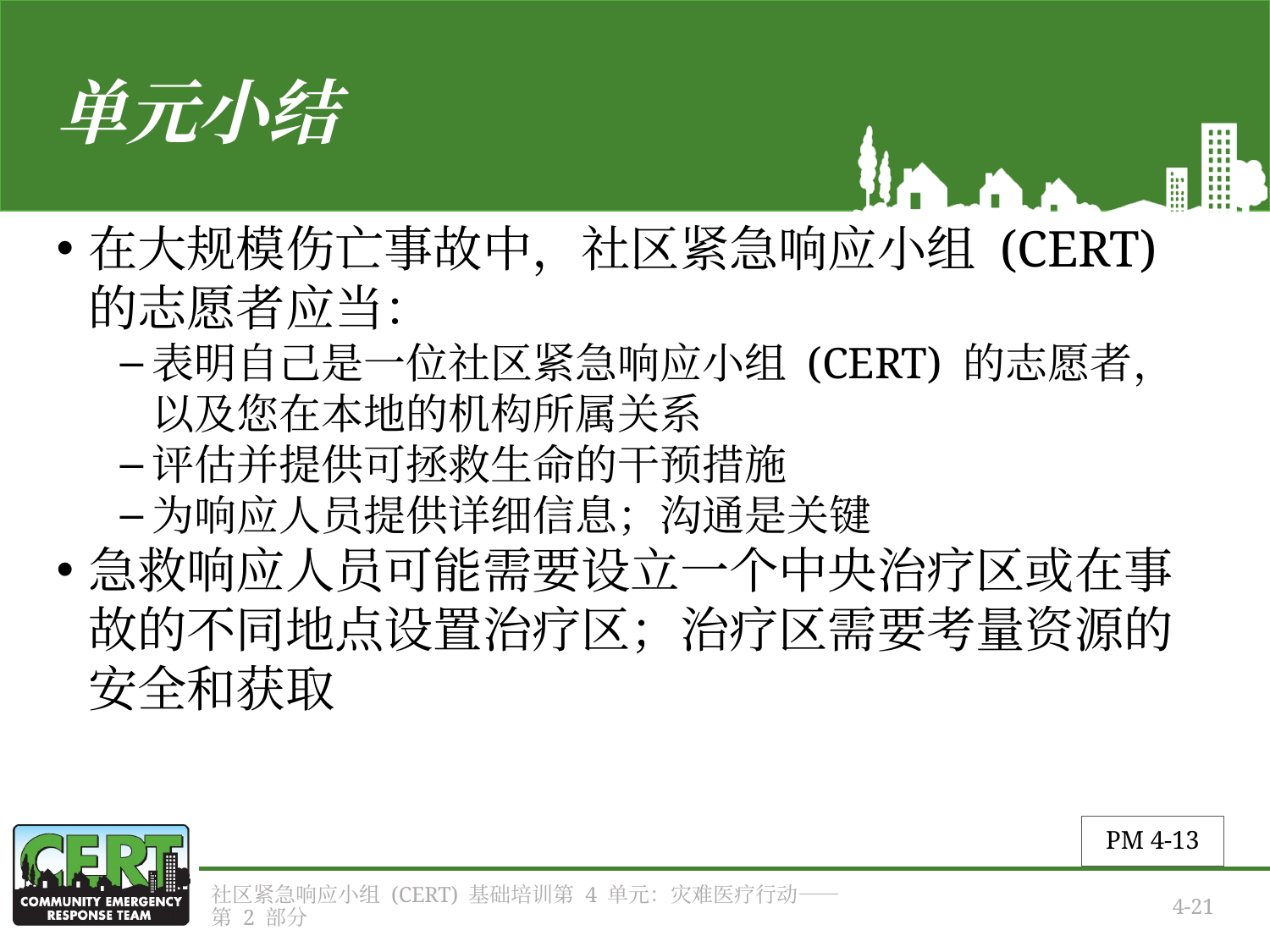

# 单元小结
在大规模伤亡事故中，社区紧急响应小组 (CERT) 的志愿者应当：
表明自己是一位社区紧急响应小组 (CERT) 的志愿者，以及您在本地的机构所属关系
评估并提供可拯救生命的干预措施
为响应人员提供详细信息；沟通是关键
急救响应人员可能需要设立一个中央治疗区或在事故的不同地点设置治疗区；治疗区需要考量资源的安全和获取

PM 4-13
社区紧急响应小组 (CERT) 基础培训第 4 单元：灾难医疗行动——第 2 部分
4-21